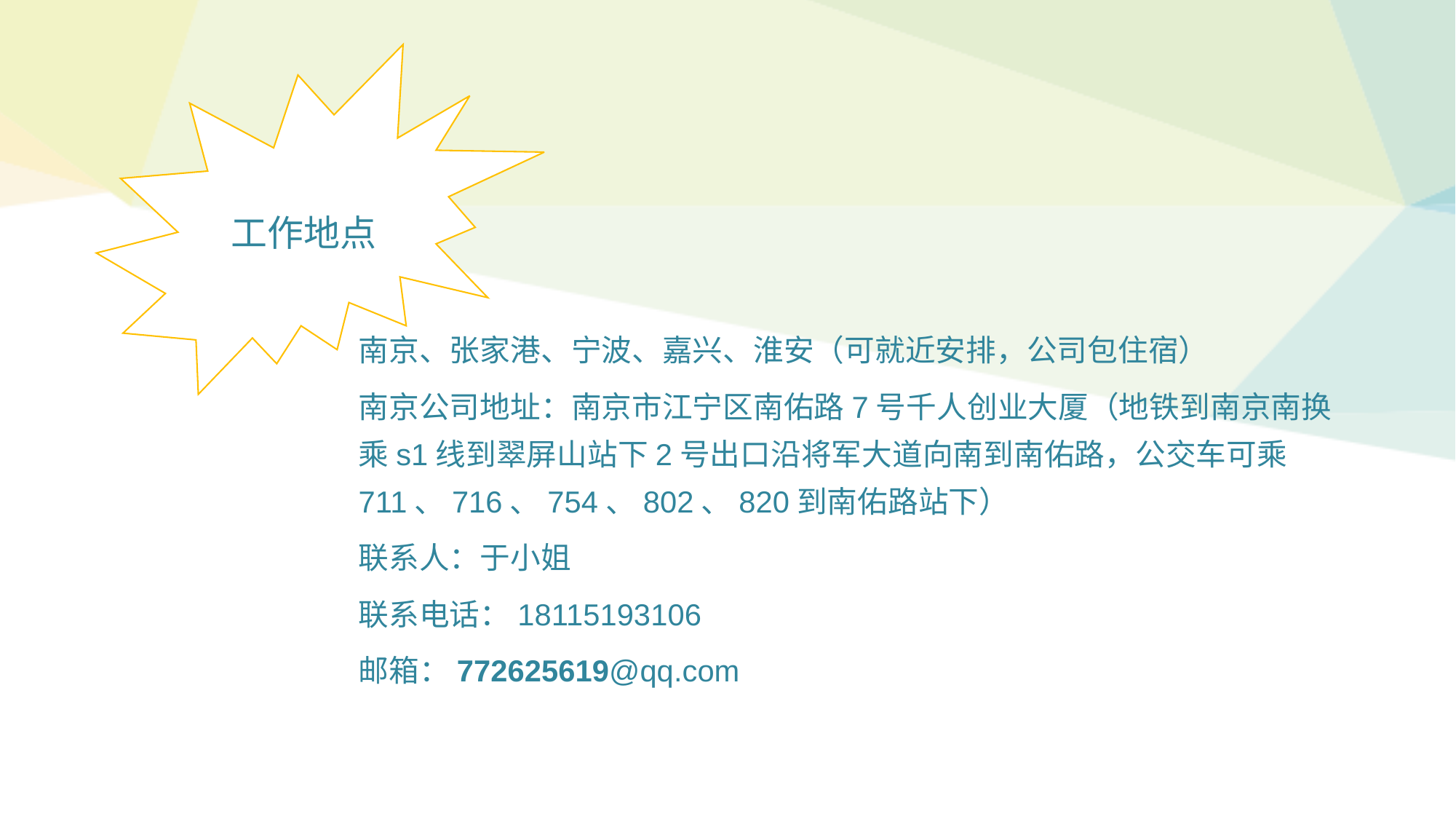

工作地点
南京、张家港、宁波、嘉兴、淮安（可就近安排，公司包住宿）
南京公司地址：南京市江宁区南佑路7号千人创业大厦（地铁到南京南换乘s1线到翠屏山站下2号出口沿将军大道向南到南佑路，公交车可乘711、716、754、802、820到南佑路站下）
联系人：于小姐
联系电话：18115193106
邮箱：772625619@qq.com